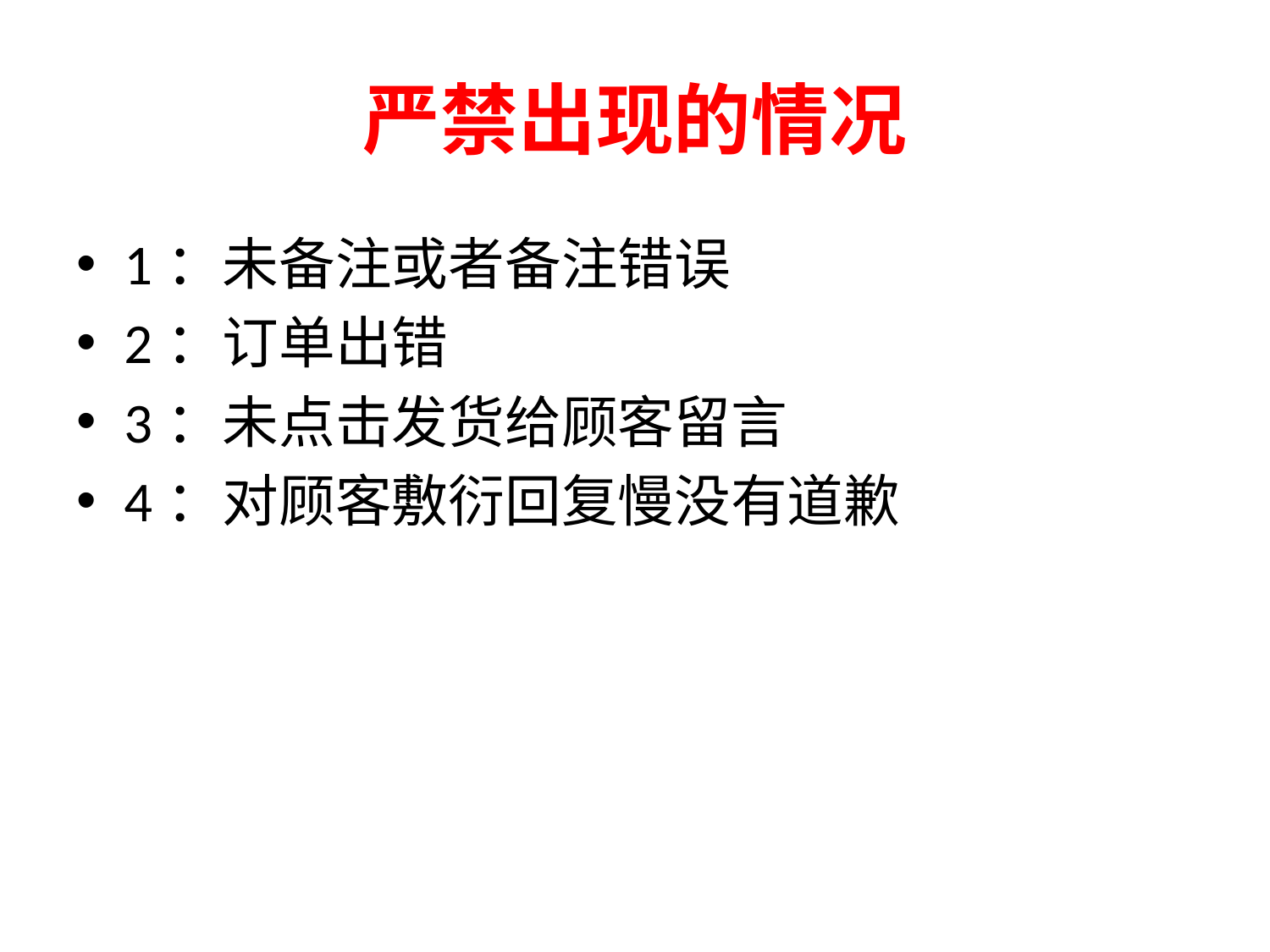

# 严禁出现的情况
1：未备注或者备注错误
2：订单出错
3：未点击发货给顾客留言
4：对顾客敷衍回复慢没有道歉